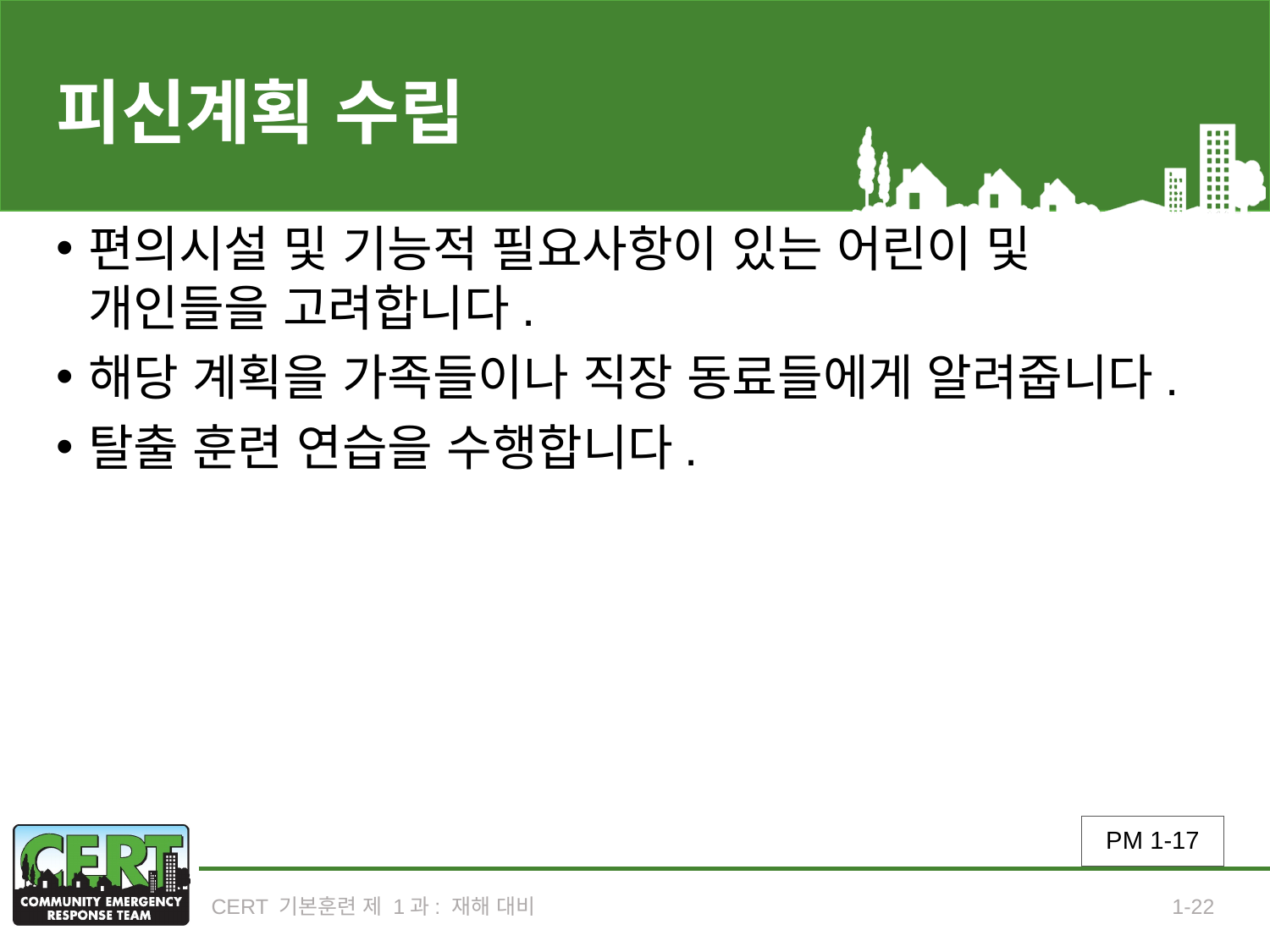

# 피신계획 수립
편의시설 및 기능적 필요사항이 있는 어린이 및 개인들을 고려합니다.
해당 계획을 가족들이나 직장 동료들에게 알려줍니다.
탈출 훈련 연습을 수행합니다.
PM 1-17
CERT 기본훈련 제 1과: 재해 대비
1-22